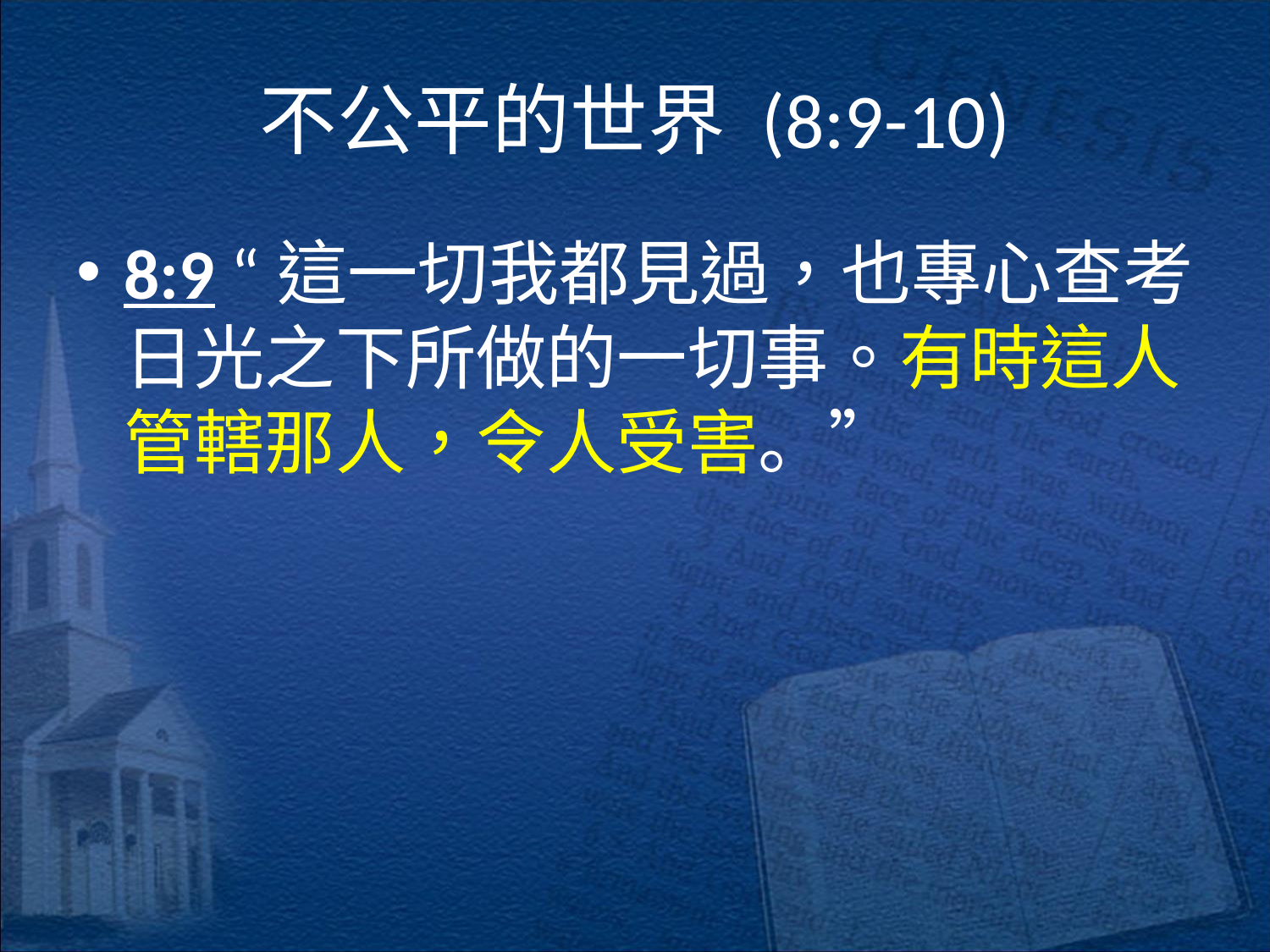

# 不公平的世界 (8:9-10)
8:9 “這一切我都見過，也專心查考日光之下所做的一切事。有時這人管轄那人，令人受害。”